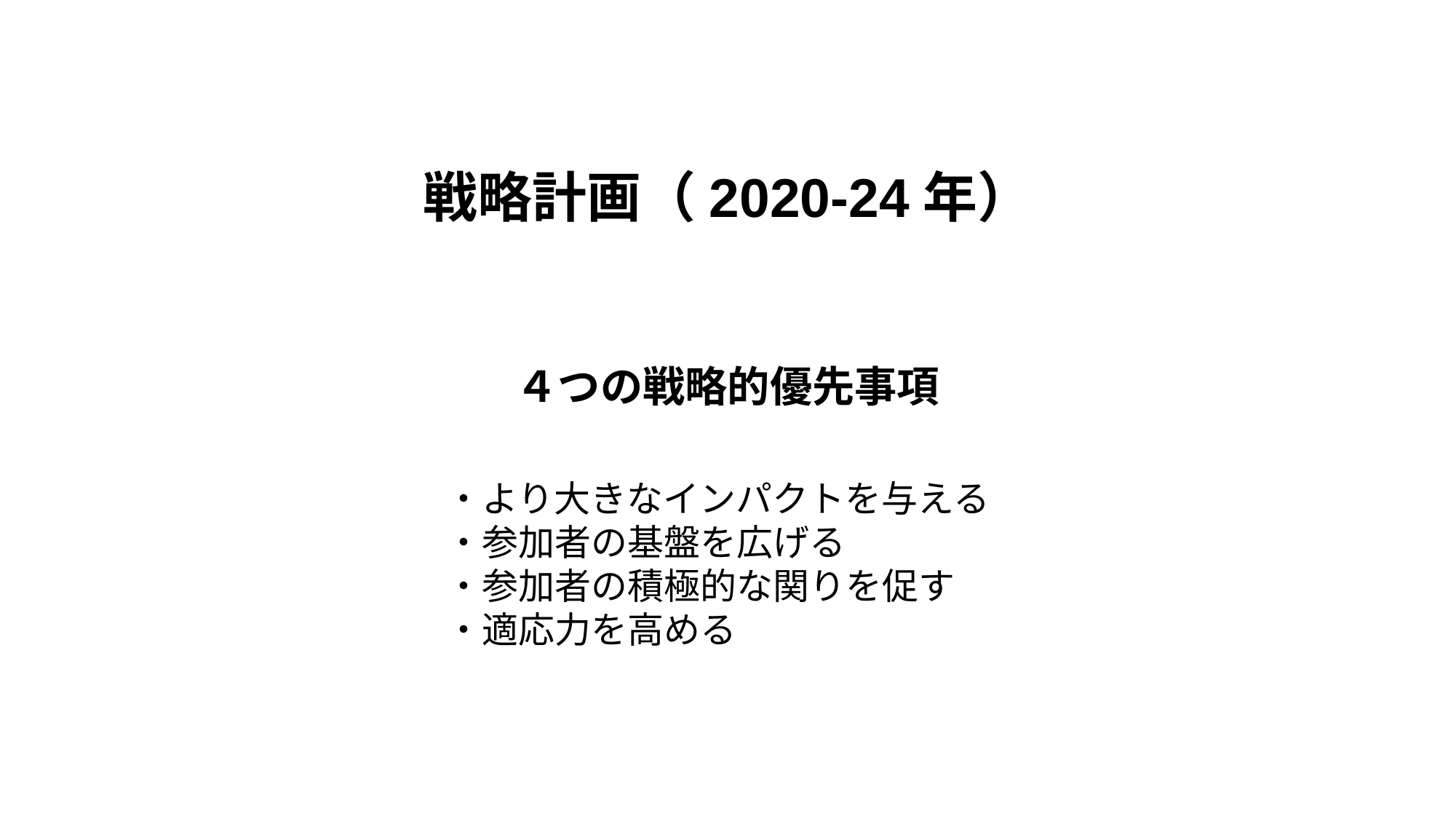

戦略計画（2020-24年）

４つの戦略的優先事項

　　　　　　　　　　　　　・より大きなインパクトを与える
　　　　　　　　　　　　　・参加者の基盤を広げる
　　　　　　　　　　　　　・参加者の積極的な関りを促す
　　　　　　　　　　　　　・適応力を高める